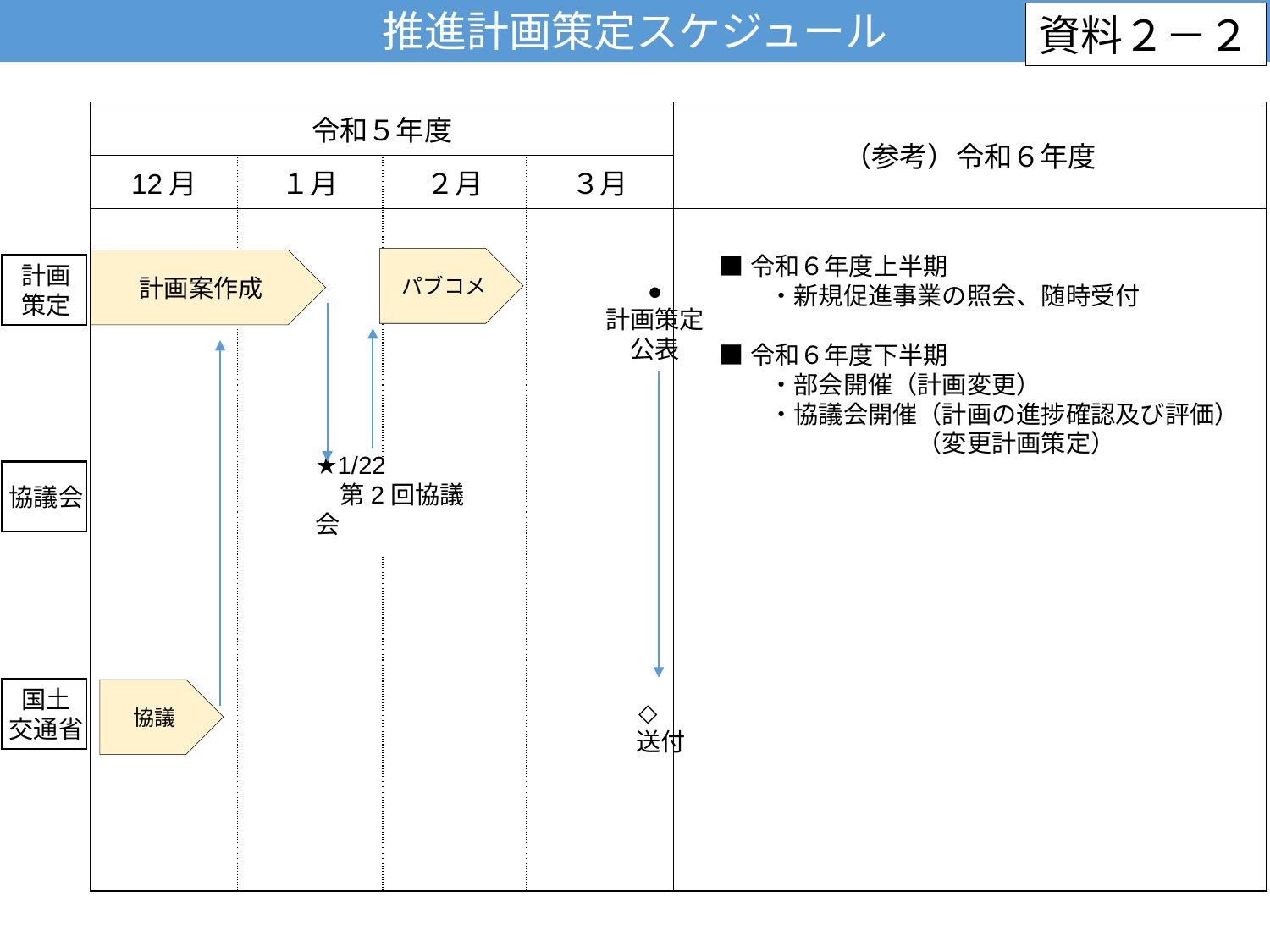

推進計画策定スケジュール
資料２－２
| 令和５年度 |  |  |  | （参考）令和６年度 |
| --- | --- | --- | --- | --- |
| 12月 | １月 | ２月 | ３月 |  |
|  |  |  |  |  |
■令和６年度上半期
　　・新規促進事業の照会、随時受付

■令和６年度下半期
　　・部会開催（計画変更）
　　・協議会開催（計画の進捗確認及び評価）
　　　　　　　　（変更計画策定）
パブコメ
計画案作成
●
計画策定
公表
計画
策定
協議会
★1/22
　第2回協議会

国土
交通省
協議
◇
 送付